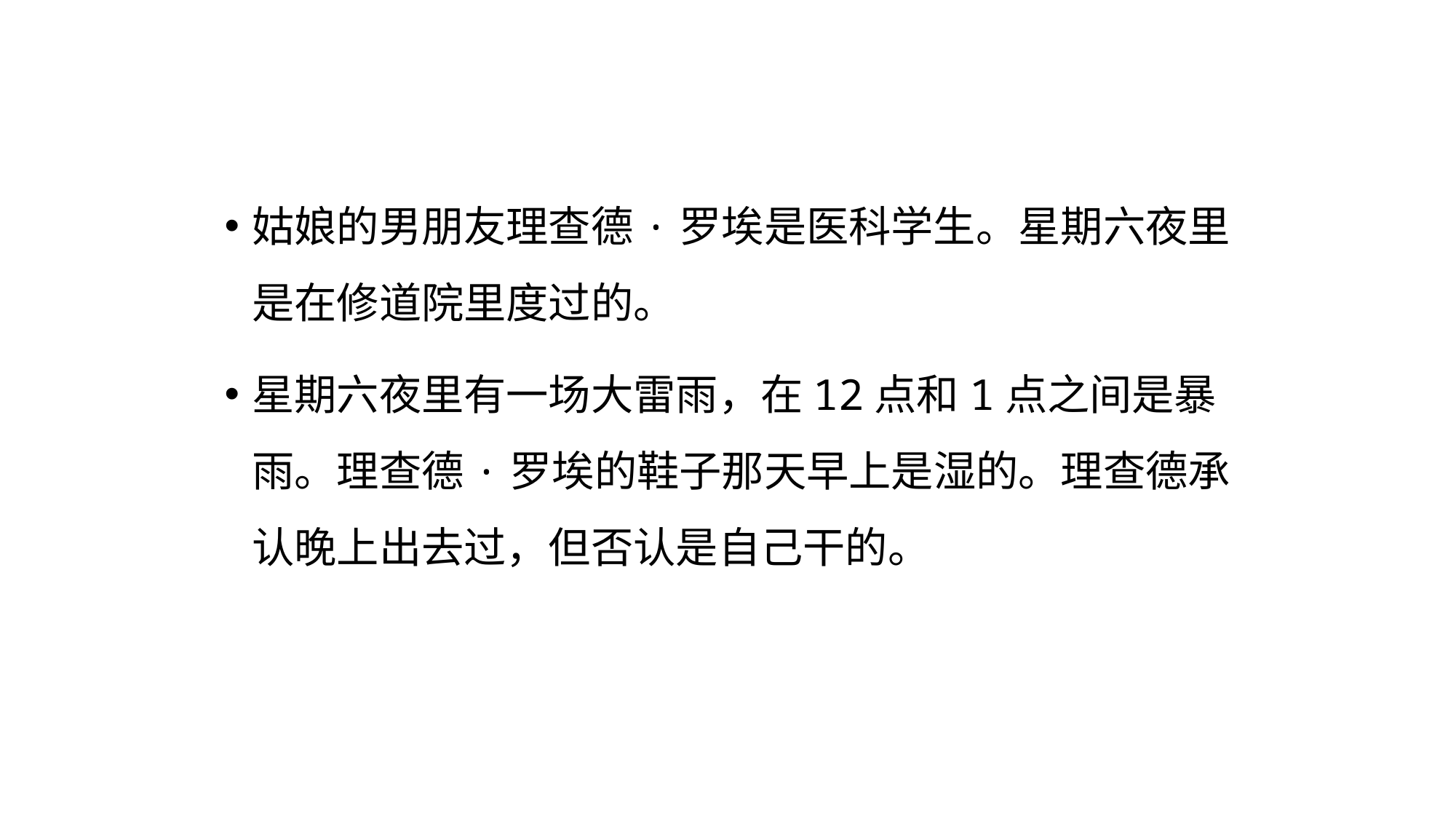

姑娘的男朋友理查德·罗埃是医科学生。星期六夜里是在修道院里度过的。
星期六夜里有一场大雷雨，在12点和1点之间是暴雨。理查德·罗埃的鞋子那天早上是湿的。理查德承认晚上出去过，但否认是自己干的。